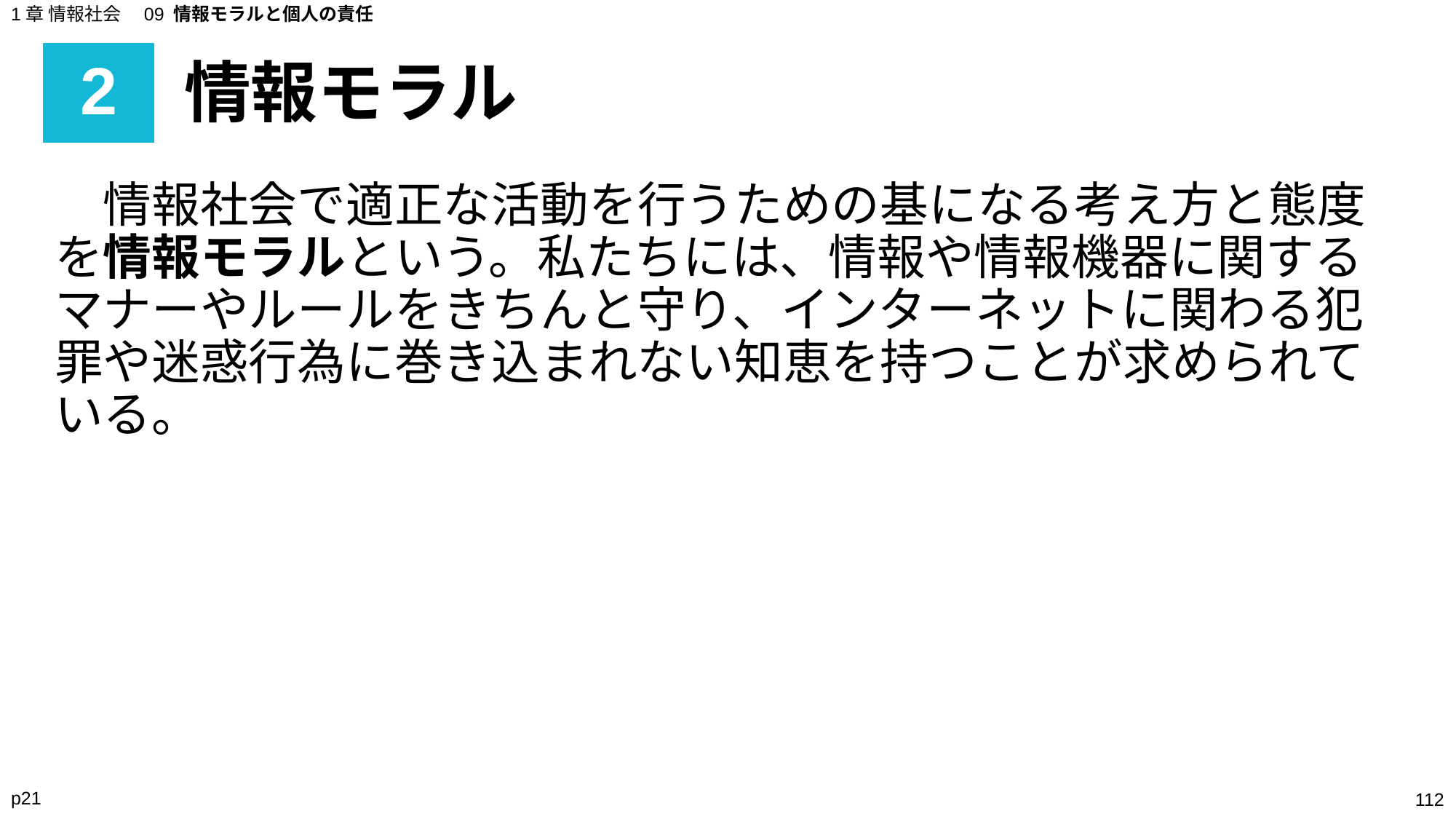

1章 情報社会　09 情報モラルと個人の責任

# 2
情報モラル
　情報社会で適正な活動を行うための基になる考え方と態度を情報モラルという。私たちには、情報や情報機器に関するマナーやルールをきちんと守り、インターネットに関わる犯罪や迷惑行為に巻き込まれない知恵を持つことが求められている。
p21
112